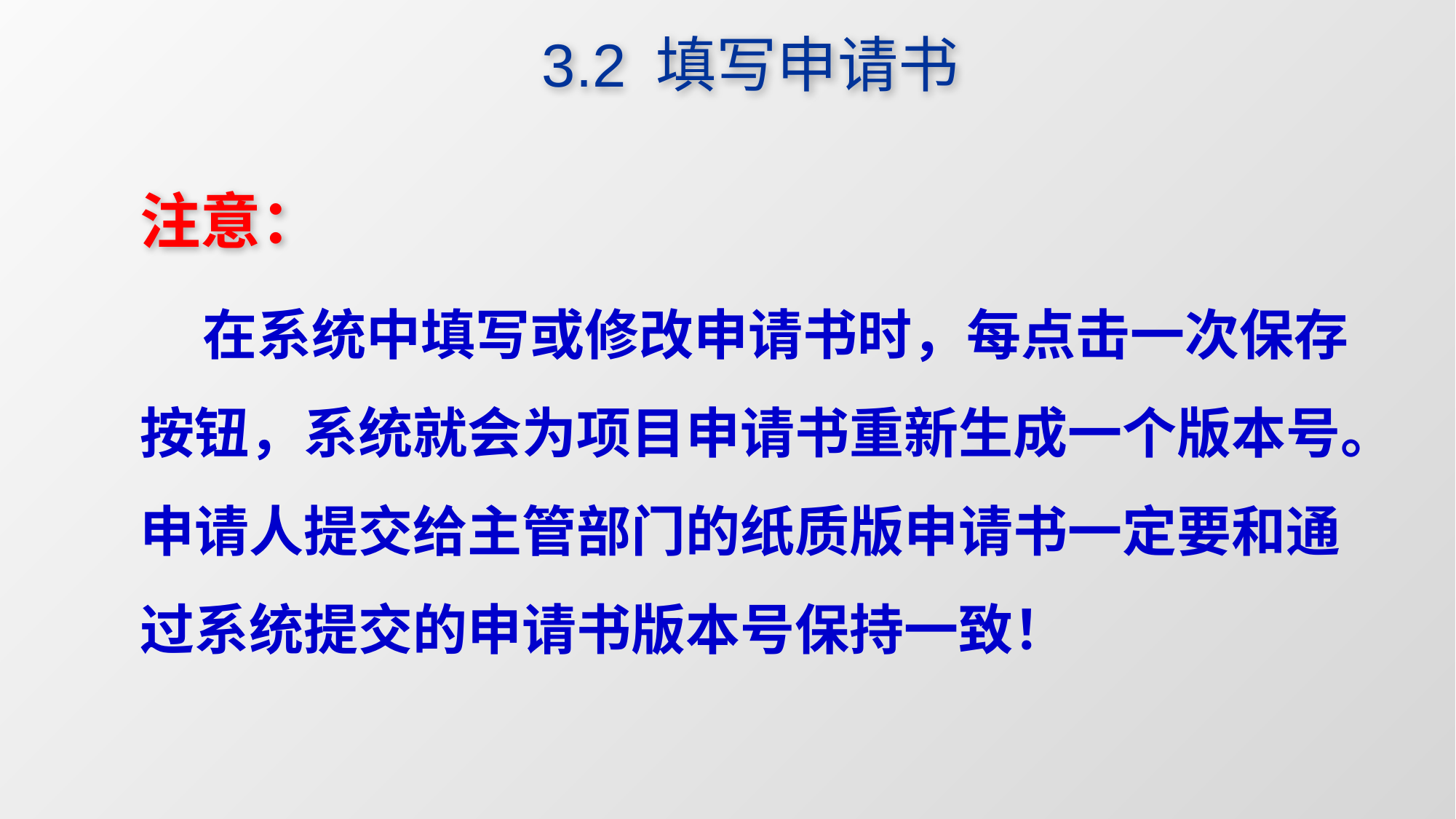

3.2 填写申请书
注意：
    在系统中填写或修改申请书时，每点击一次保存按钮，系统就会为项目申请书重新生成一个版本号。申请人提交给主管部门的纸质版申请书一定要和通过系统提交的申请书版本号保持一致！